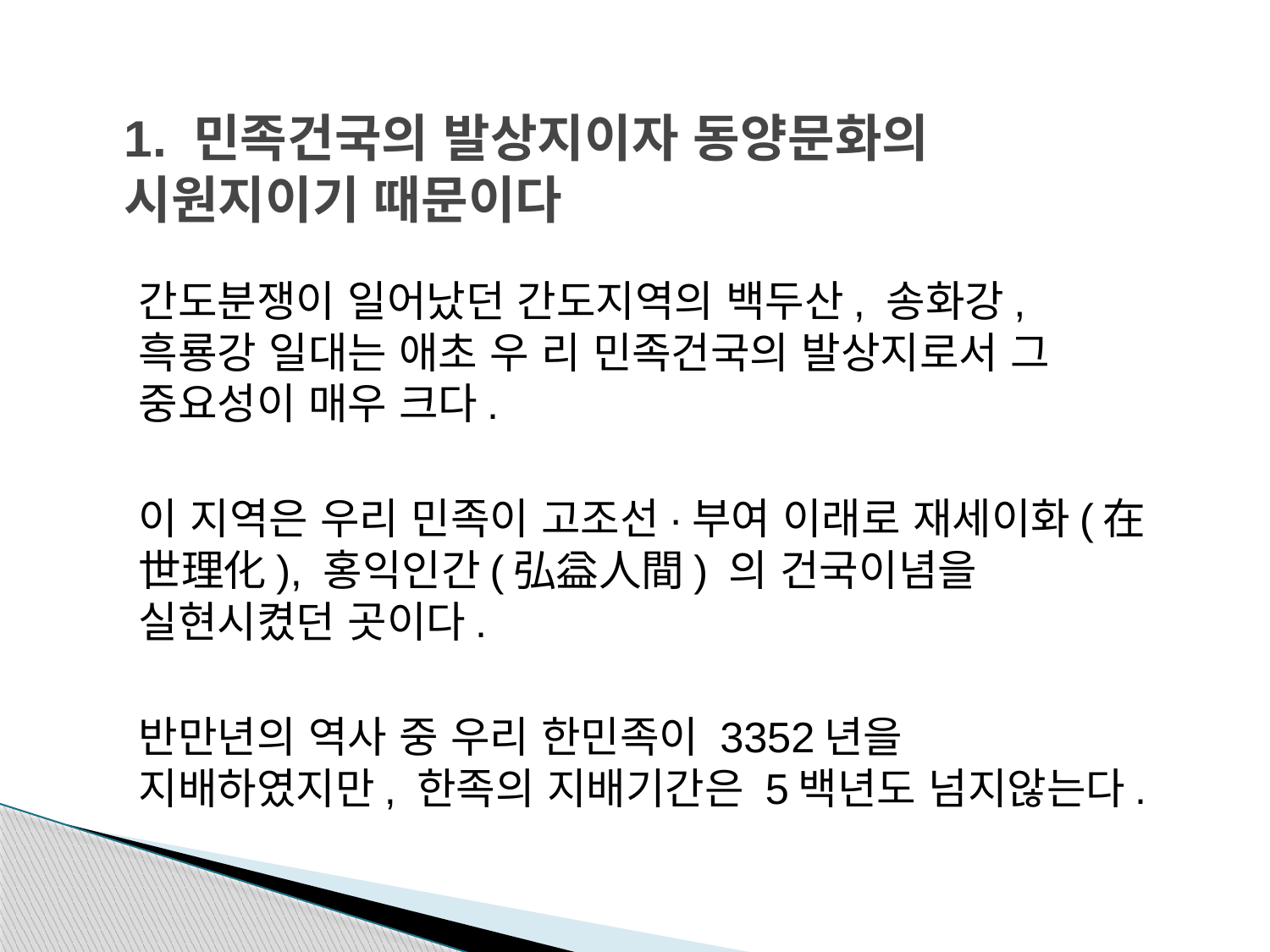

# 1. 민족건국의 발상지이자 동양문화의 시원지이기 때문이다
간도분쟁이 일어났던 간도지역의 백두산, 송화강,    흑룡강 일대는 애초 우 리 민족건국의 발상지로서 그 중요성이 매우 크다.

이 지역은 우리 민족이 고조선·부여 이래로 재세이화(在世理化), 홍익인간(弘益人間) 의 건국이념을 실현시켰던 곳이다.

반만년의 역사 중 우리 한민족이 3352년을 지배하였지만, 한족의 지배기간은 5백년도 넘지않는다.